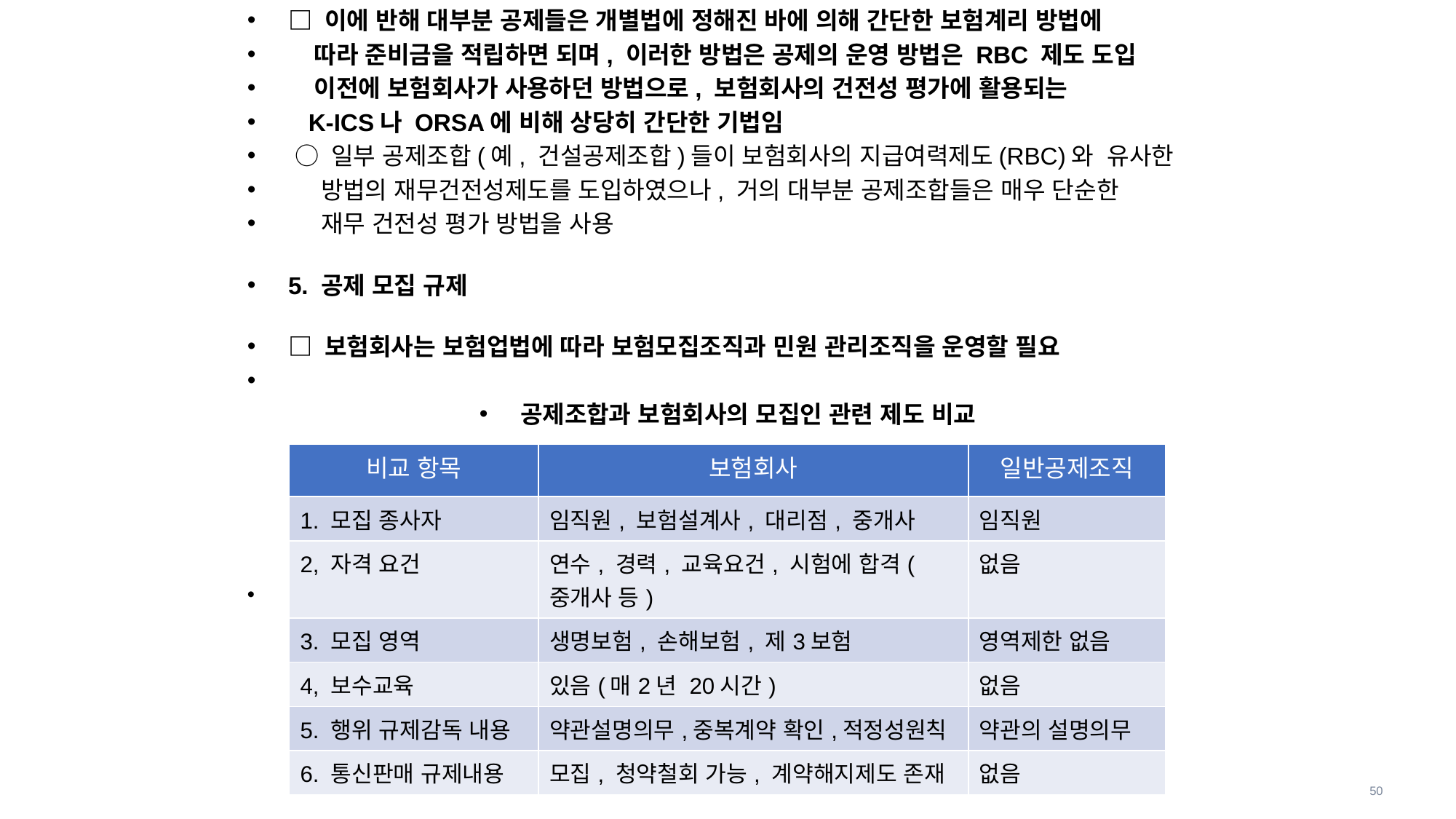

□ 이에 반해 대부분 공제들은 개별법에 정해진 바에 의해 간단한 보험계리 방법에
   따라 준비금을 적립하면 되며, 이러한 방법은 공제의 운영 방법은 RBC 제도 도입
   이전에 보험회사가 사용하던 방법으로, 보험회사의 건전성 평가에 활용되는
   K-ICS나 ORSA에 비해 상당히 간단한 기법임
 ○ 일부 공제조합(예, 건설공제조합)들이 보험회사의 지급여력제도(RBC)와  유사한
    방법의 재무건전성제도를 도입하였으나, 거의 대부분 공제조합들은 매우 단순한
    재무 건전성 평가 방법을 사용

5. 공제 모집 규제

□ 보험회사는 보험업법에 따라 보험모집조직과 민원 관리조직을 운영할 필요

공제조합과 보험회사의 모집인 관련 제도 비교

| 비교 항목 | 보험회사 | 일반공제조직 |
| --- | --- | --- |
| 1. 모집 종사자 | 임직원, 보험설계사, 대리점, 중개사 | 임직원 |
| 2, 자격 요건 | 연수, 경력, 교육요건, 시험에 합격(중개사 등) | 없음 |
| 3. 모집 영역 | 생명보험, 손해보험, 제3보험 | 영역제한 없음 |
| 4, 보수교육 | 있음(매2년 20시간) | 없음 |
| 5. 행위 규제감독 내용 | 약관설명의무,중복계약 확인,적정성원칙 | 약관의 설명의무 |
| 6. 통신판매 규제내용 | 모집, 청약철회 가능, 계약해지제도 존재 | 없음 |
50